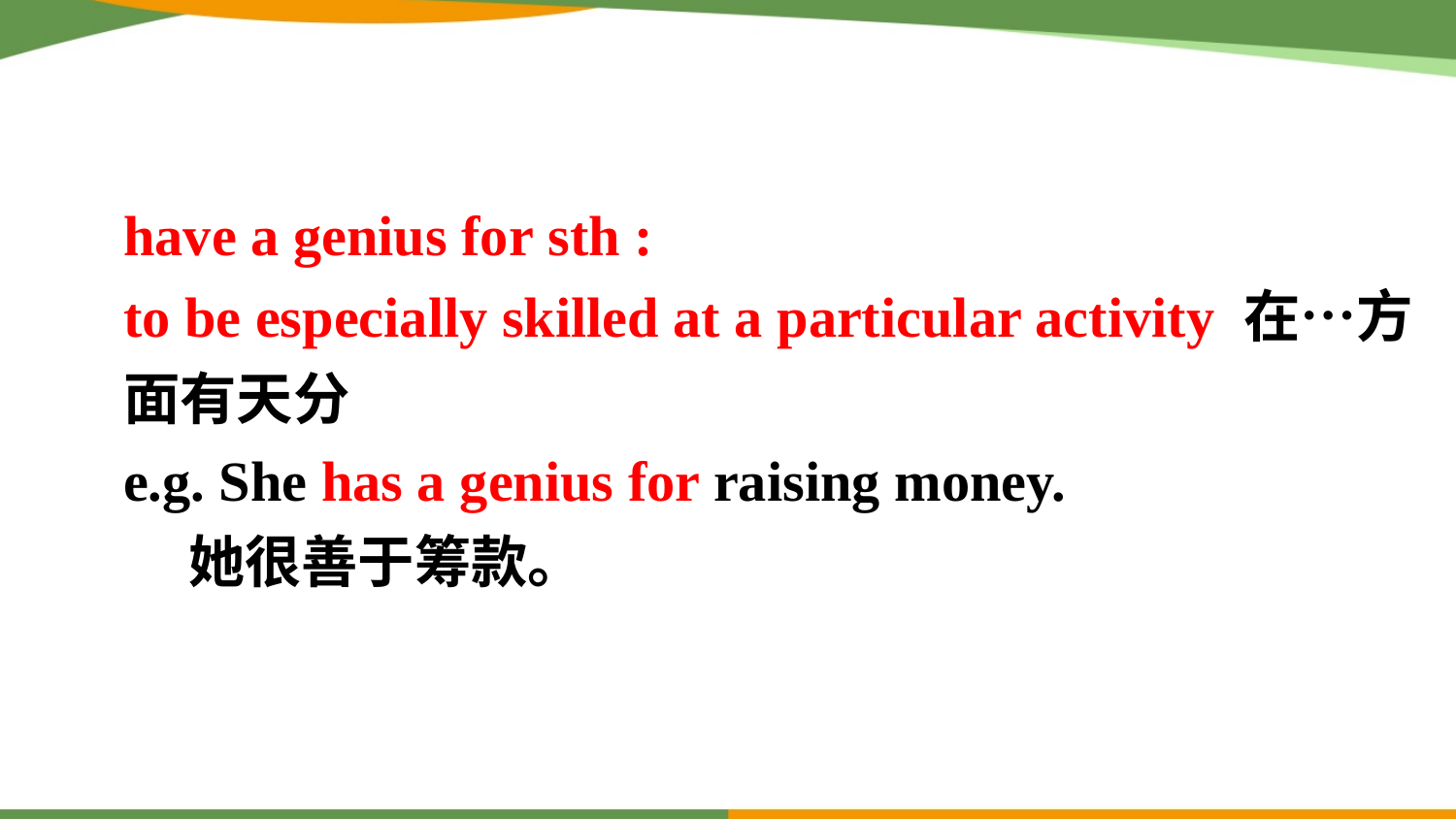

have a genius for sth :
to be especially skilled at a particular activity 在…方面有天分
e.g. She has a genius for raising money.
    她很善于筹款。